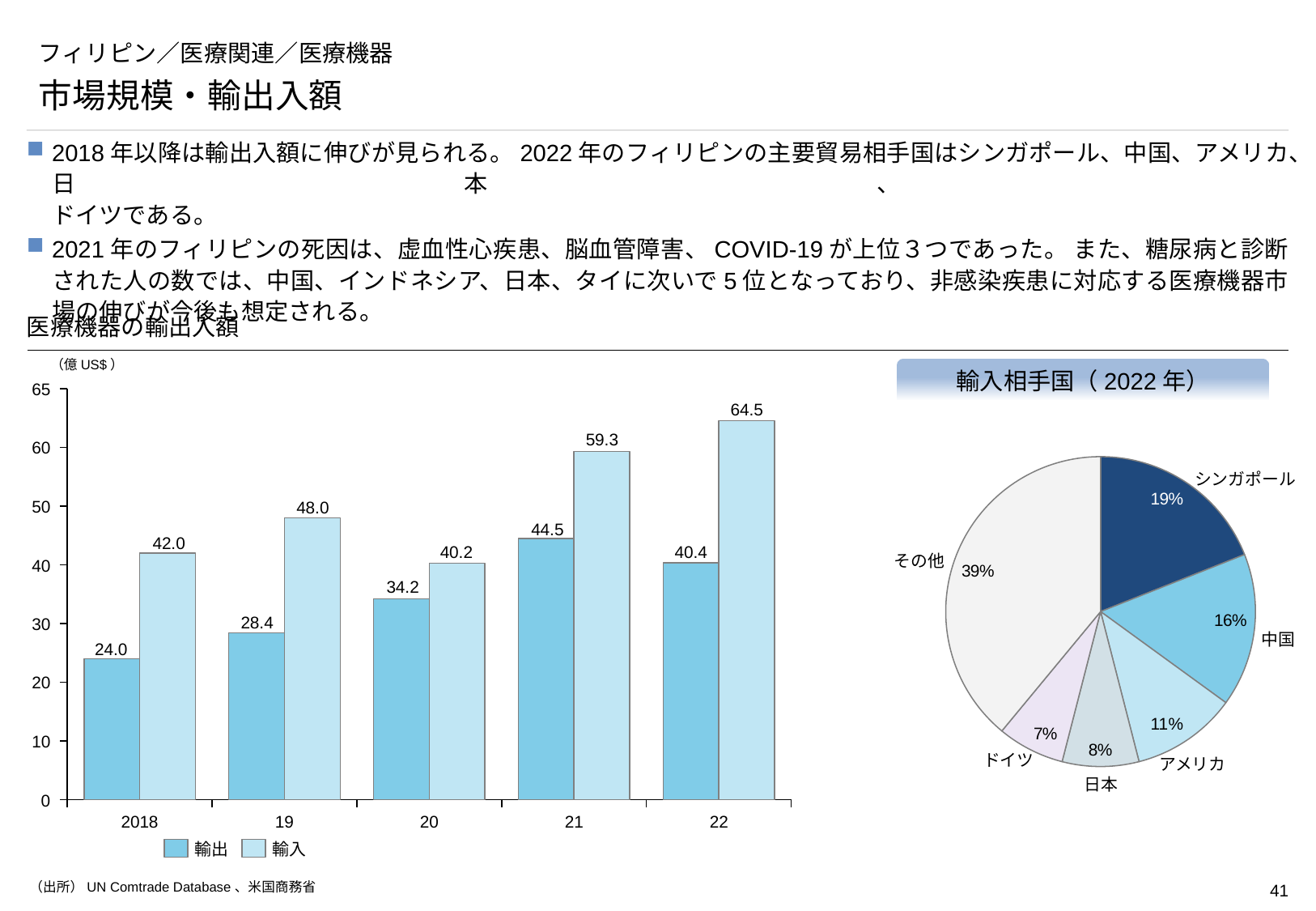

# フィリピン／医療関連／医療機器
市場規模・輸出入額
2018年以降は輸出入額に伸びが見られる。2022年のフィリピンの主要貿易相手国はシンガポール、中国、アメリカ、日本、
ドイツである。
2021年のフィリピンの死因は、虚血性心疾患、脳血管障害、COVID-19が上位３つであった。 また、糖尿病と診断された人の数では、中国、インドネシア、日本、タイに次いで5位となっており、非感染疾患に対応する医療機器市場の伸びが今後も想定される。
医療機器の輸出入額
（億US$）
輸入相手国（2022年）

### Chart

| Category |  |  |
|---|---|---|
65
64.5
59.3
60

### Chart

| Category |
|---|

### Chart

| Category |  |
|---|---|
シンガポール
50
48.0
44.5
42.0
40.2
40.4
その他
40
34.2
28.4
30
中国
24.0
20
10
ドイツ
アメリカ
日本
0
2018
19
20
21
22
輸出
輸入

（出所）UN Comtrade Database、米国商務省